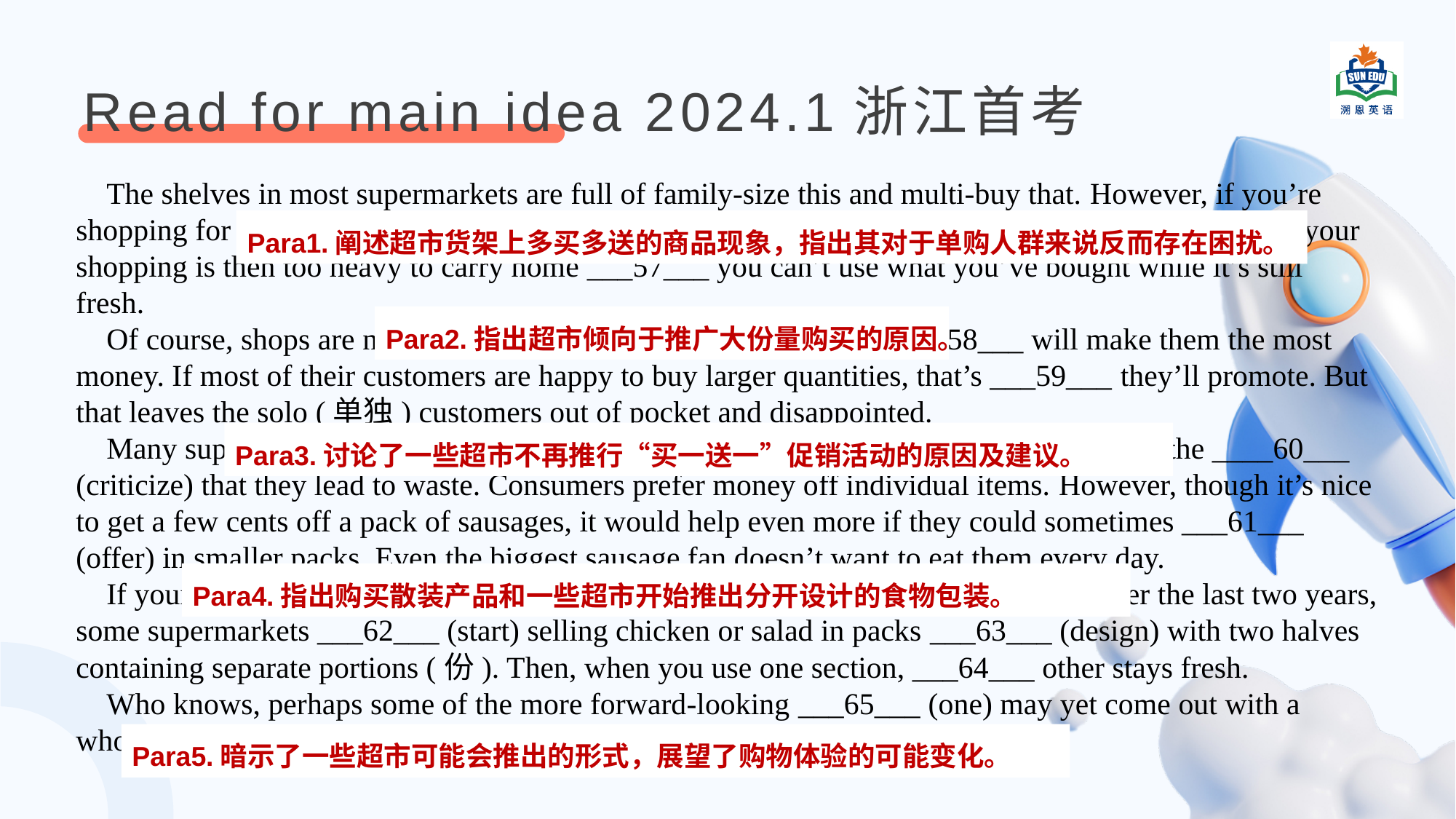

Read for main idea 2024.1浙江首考
    The shelves in most supermarkets are full of family-size this and multi-buy that. However, if you’re shopping for one, buying extra ___56___ (benefit) from price reductions doesn’t make sense. Either your shopping is then too heavy to carry home ___57___ you can’t use what you’ve bought while it’s still fresh.    Of course, shops are not charities — they price goods in the way ___58___ will make them the most money. If most of their customers are happy to buy larger quantities, that’s ___59___ they’ll promote. But that leaves the solo (单独) customers out of pocket and disappointed.    Many supermarkets are no longer doing “buy one get one free” promotions because of the ____60___ (criticize) that they lead to waste. Consumers prefer money off individual items. However, though it’s nice to get a few cents off a pack of sausages, it would help even more if they could sometimes ___61___ (offer) in smaller packs. Even the biggest sausage fan doesn’t want to eat them every day.    If your supermarket sells loose produce, then buying smaller quantities is easier. Over the last two years, some supermarkets ___62___ (start) selling chicken or salad in packs ___63___ (design) with two halves containing separate portions (份). Then, when you use one section, ___64___ other stays fresh.    Who knows, perhaps some of the more forward-looking ___65___ (one) may yet come out with a whole range of “just for you” pack sizes with special offers as well.
Para1.阐述超市货架上多买多送的商品现象，指出其对于单购人群来说反而存在困扰。
Para2.指出超市倾向于推广大份量购买的原因。
Para3.讨论了一些超市不再推行“买一送一”促销活动的原因及建议。
Para4.指出购买散装产品和一些超市开始推出分开设计的食物包装。
Para5.暗示了一些超市可能会推出的形式，展望了购物体验的可能变化。